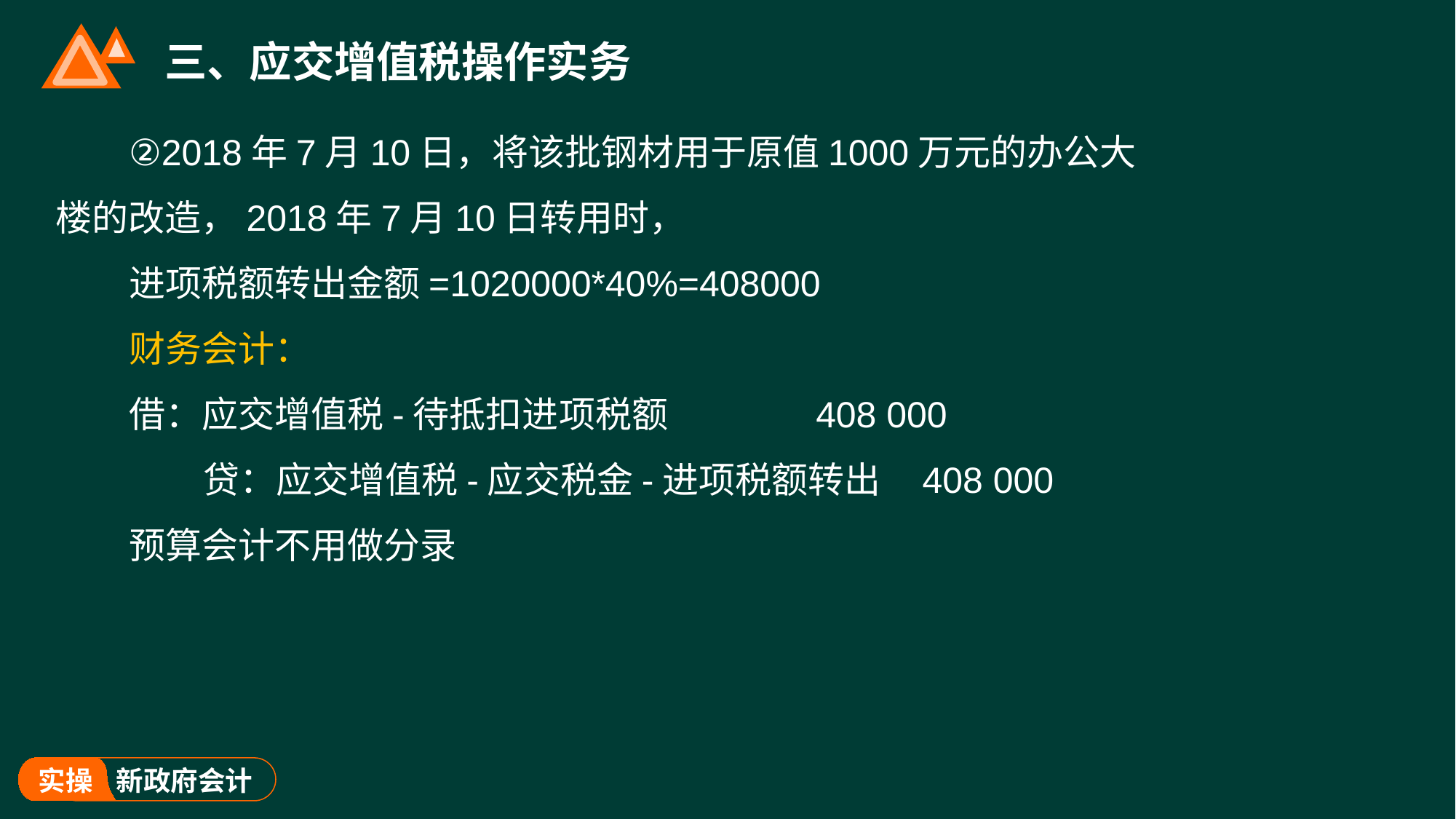

# 三、应交增值税操作实务
②2018年7月10日，将该批钢材用于原值1000万元的办公大楼的改造，2018年7月10日转用时，
进项税额转出金额=1020000*40%=408000
财务会计：
借：应交增值税-待抵扣进项税额                 408 000
        贷：应交增值税-应交税金-进项税额转出    408 000
预算会计不用做分录